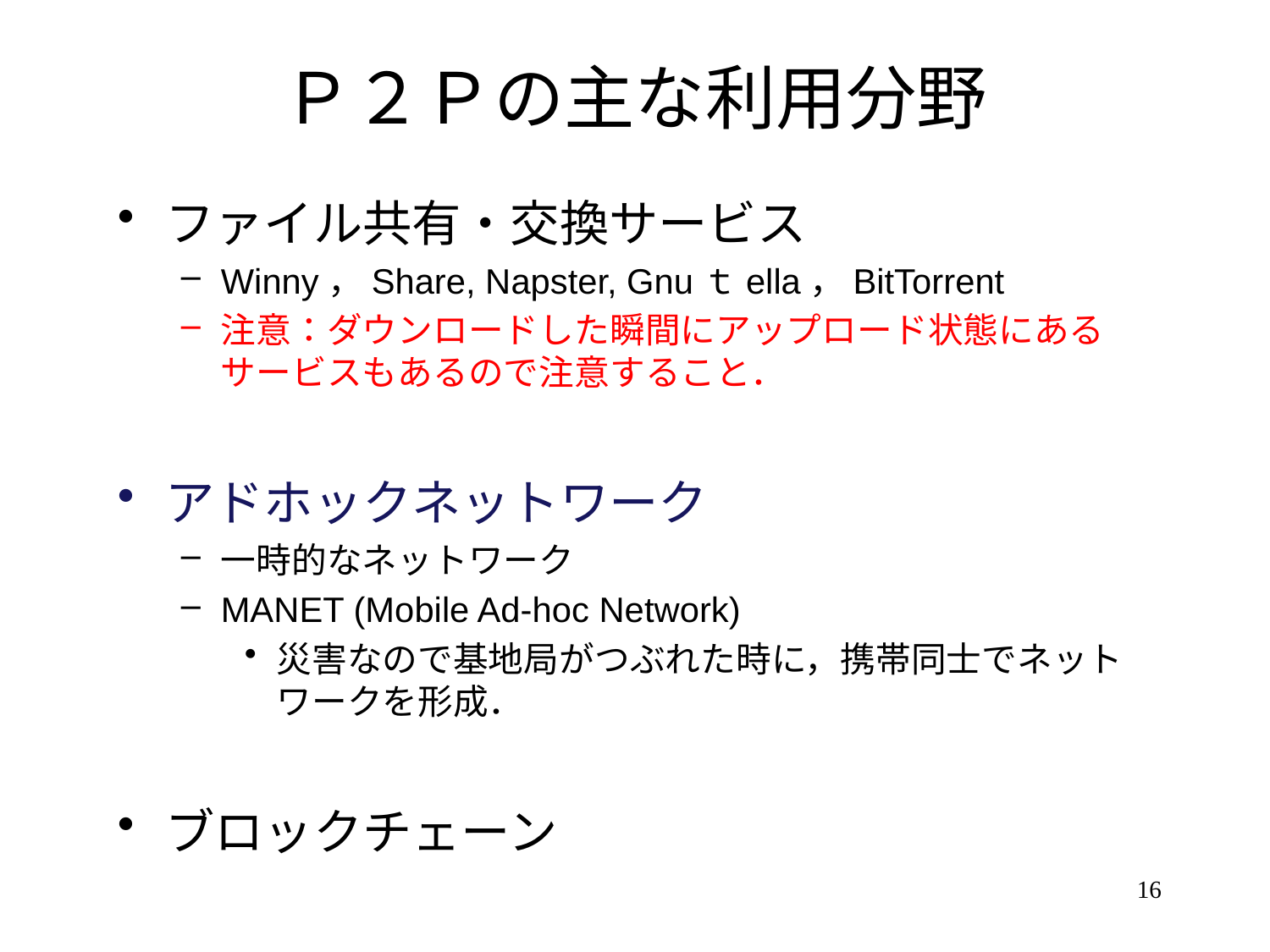

# Ｐ２Ｐの主な利用分野
ファイル共有・交換サービス
Winny，Share, Napster, Gnuｔella，BitTorrent
注意：ダウンロードした瞬間にアップロード状態にあるサービスもあるので注意すること．

アドホックネットワーク
一時的なネットワーク
MANET (Mobile Ad-hoc Network)
災害なので基地局がつぶれた時に，携帯同士でネットワークを形成．

ブロックチェーン
16